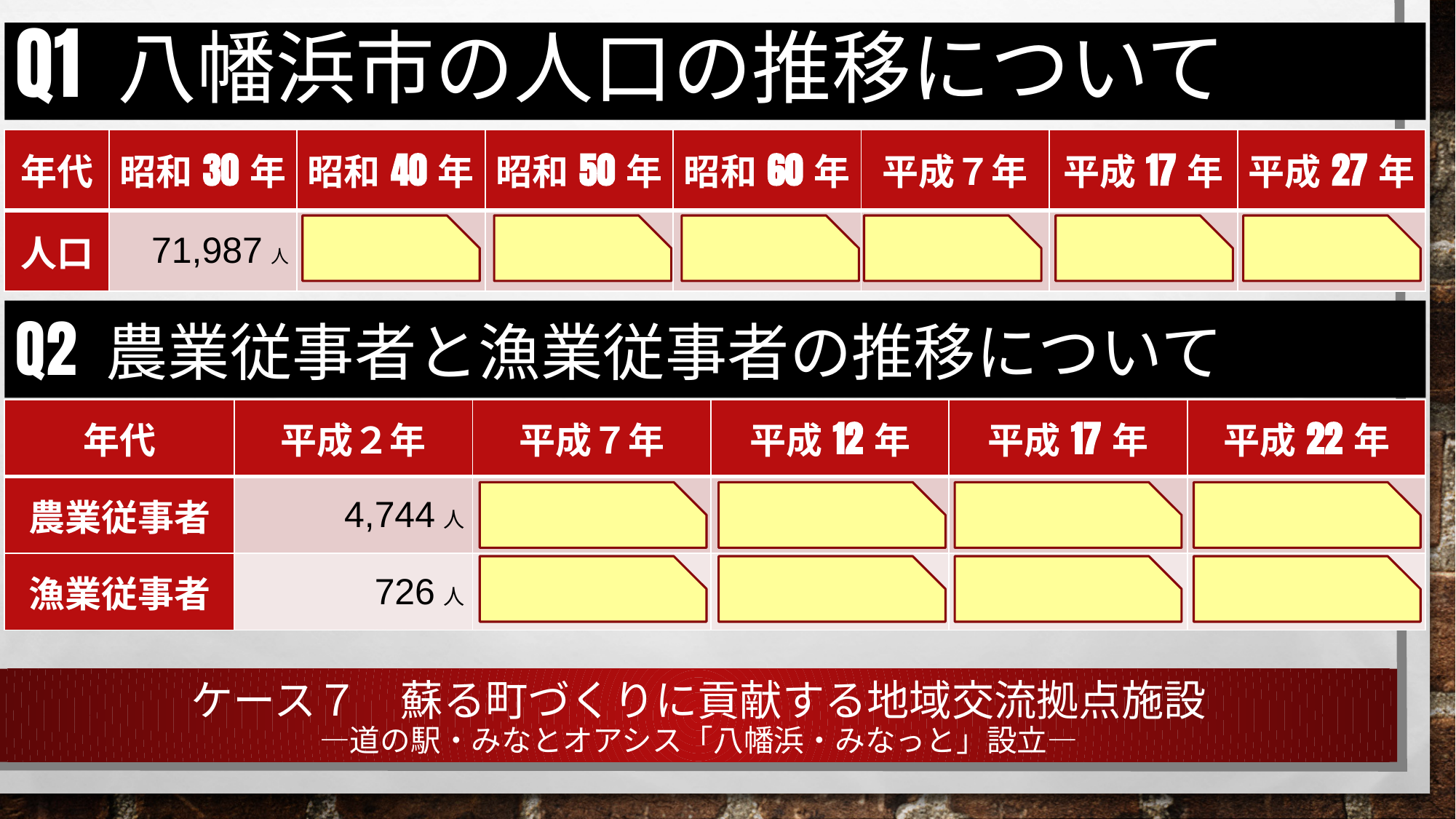

Q1 八幡浜市の人口の推移について
| 年代 | 昭和30年 | 昭和40年 | 昭和50年 | 昭和60年 | 平成７年 | 平成17年 | 平成27年 |
| --- | --- | --- | --- | --- | --- | --- | --- |
| 人口 | 71,987人 | 62,715人 | 56,964人 | 53,622人 | 47,410人 | 41,264人 | 34,951人 |

Q2 農業従事者と漁業従事者の推移について
| 年代 | 平成２年 | 平成７年 | 平成12年 | 平成17年 | 平成22年 |
| --- | --- | --- | --- | --- | --- |
| 農業従事者 | 4,744人 | 4,513人 | 4,080人 | 3,953人 | 3,549人 |
| 漁業従事者 | 726人 | 569人 | 448人 | 305人 | 221人 |

# ケース７　蘇る町づくりに貢献する地域交流拠点施設 ―道の駅・みなとオアシス「八幡浜・みなっと」設立―